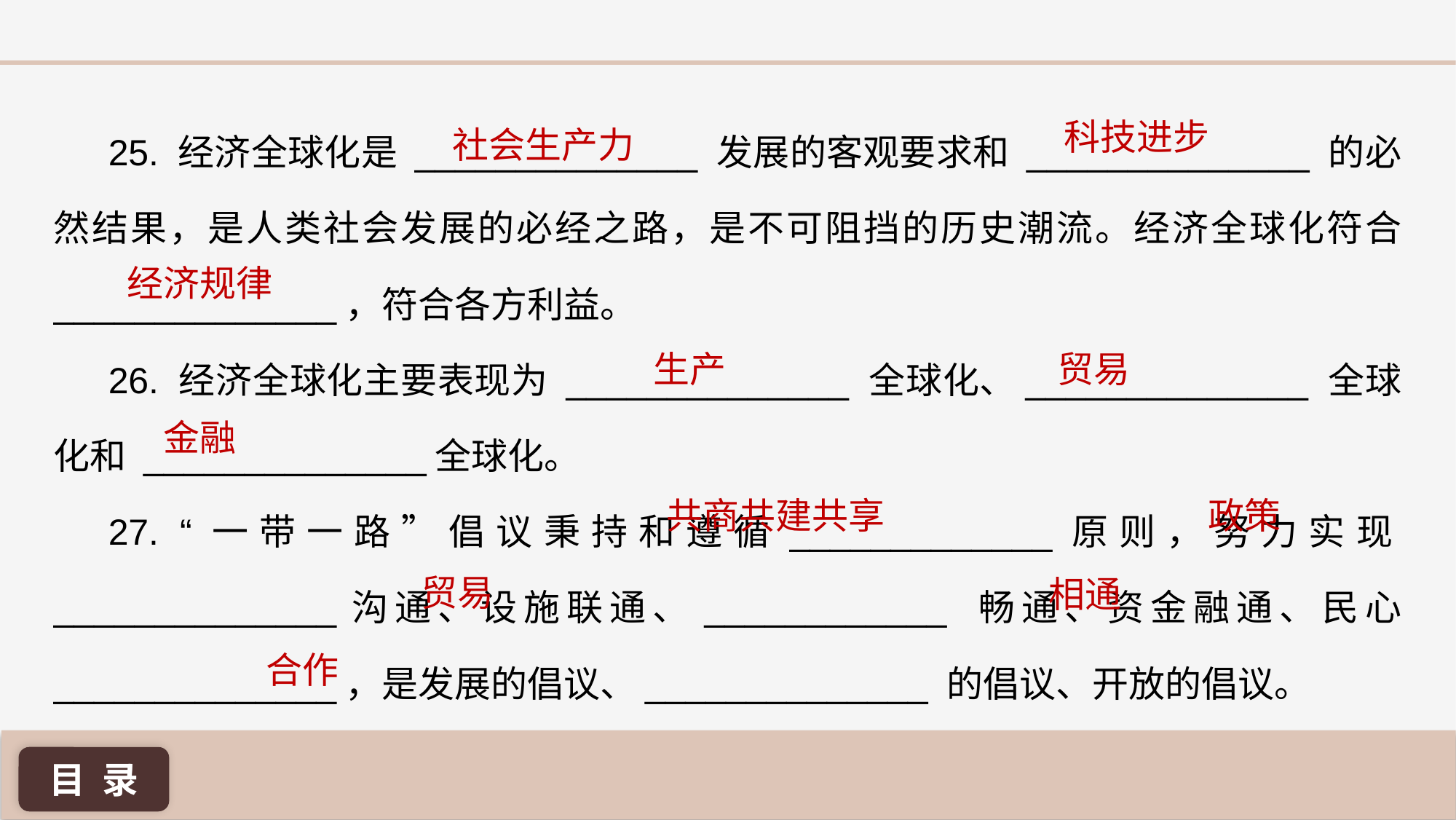

25. 经济全球化是 ______________ 发展的客观要求和 ______________ 的必然结果，是人类社会发展的必经之路，是不可阻挡的历史潮流。经济全球化符合 ______________，符合各方利益。
26. 经济全球化主要表现为 ______________ 全球化、______________ 全球化和 ______________全球化。
27. “一带一路”倡议秉持和遵循_____________原则，努力实现______________沟通、设施联通、____________ 畅通、资金融通、民心 ______________，是发展的倡议、______________ 的倡议、开放的倡议。
科技进步
社会生产力
经济规律
生产
贸易
金融
共商共建共享
政策
贸易
相通
合作